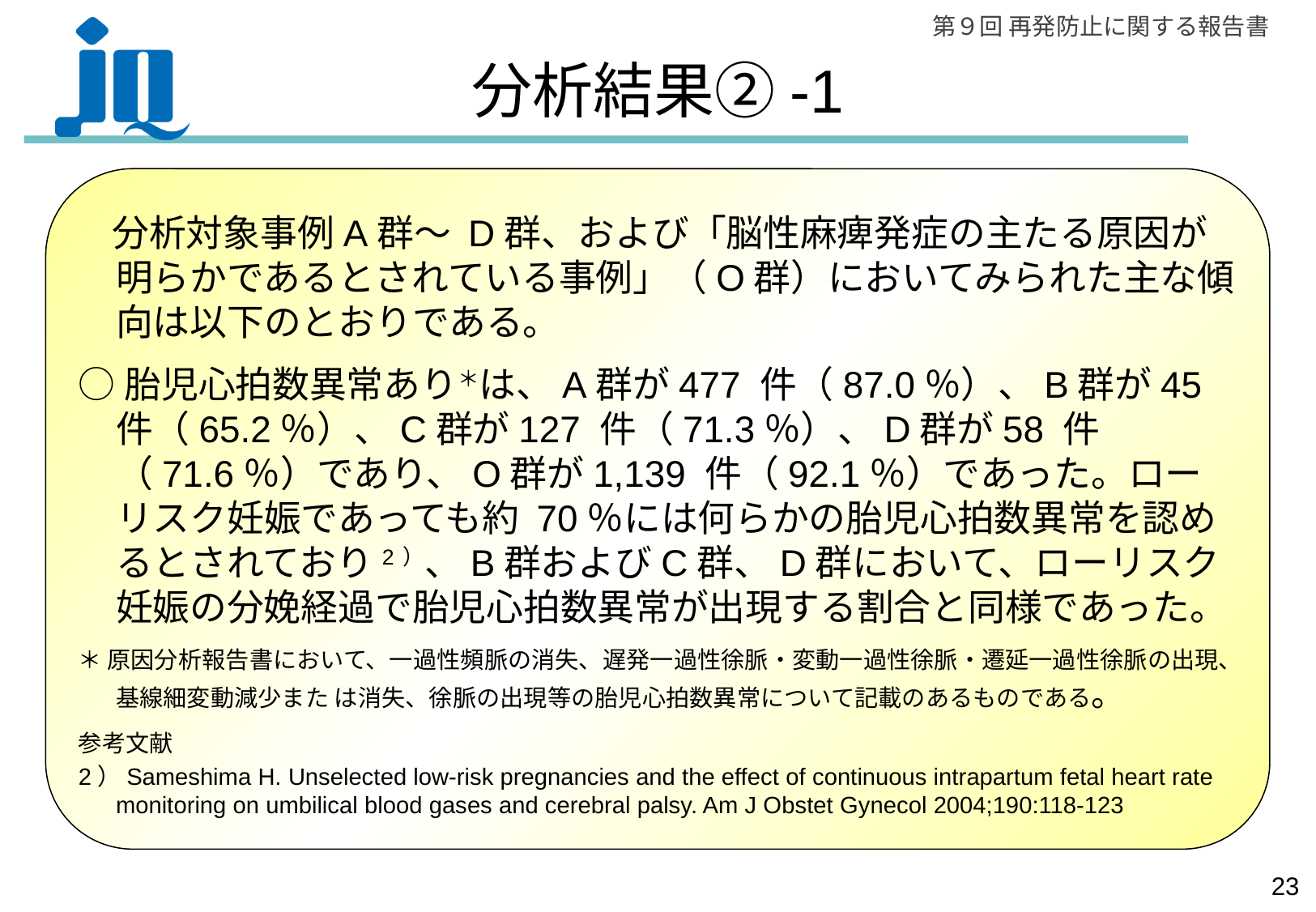

# 分析結果②-1

   分析対象事例A群～ D群、および「脳性麻痺発症の主たる原因が明らかであるとされている事例」（O群）においてみられた主な傾向は以下のとおりである。
○胎児心拍数異常あり＊は、A群が477 件（87.0％）、B群が45 件（65.2％）、C群が127 件（71.3％）、D群が58 件（71.6％）であり、O群が1,139 件（92.1％）であった。ローリスク妊娠であっても約 70％には何らかの胎児心拍数異常を認めるとされており2）、B群およびC群、D群において、ローリスク妊娠の分娩経過で胎児心拍数異常が出現する割合と同様であった。
＊ 原因分析報告書において、一過性頻脈の消失、遅発一過性徐脈・変動一過性徐脈・遷延一過性徐脈の出現、基線細変動減少また は消失、徐脈の出現等の胎児心拍数異常について記載のあるものである。
参考文献
2）Sameshima H. Unselected low-risk pregnancies and the effect of continuous intrapartum fetal heart rate  monitoring on umbilical blood gases and cerebral palsy. Am J Obstet Gynecol 2004;190:118-123

23